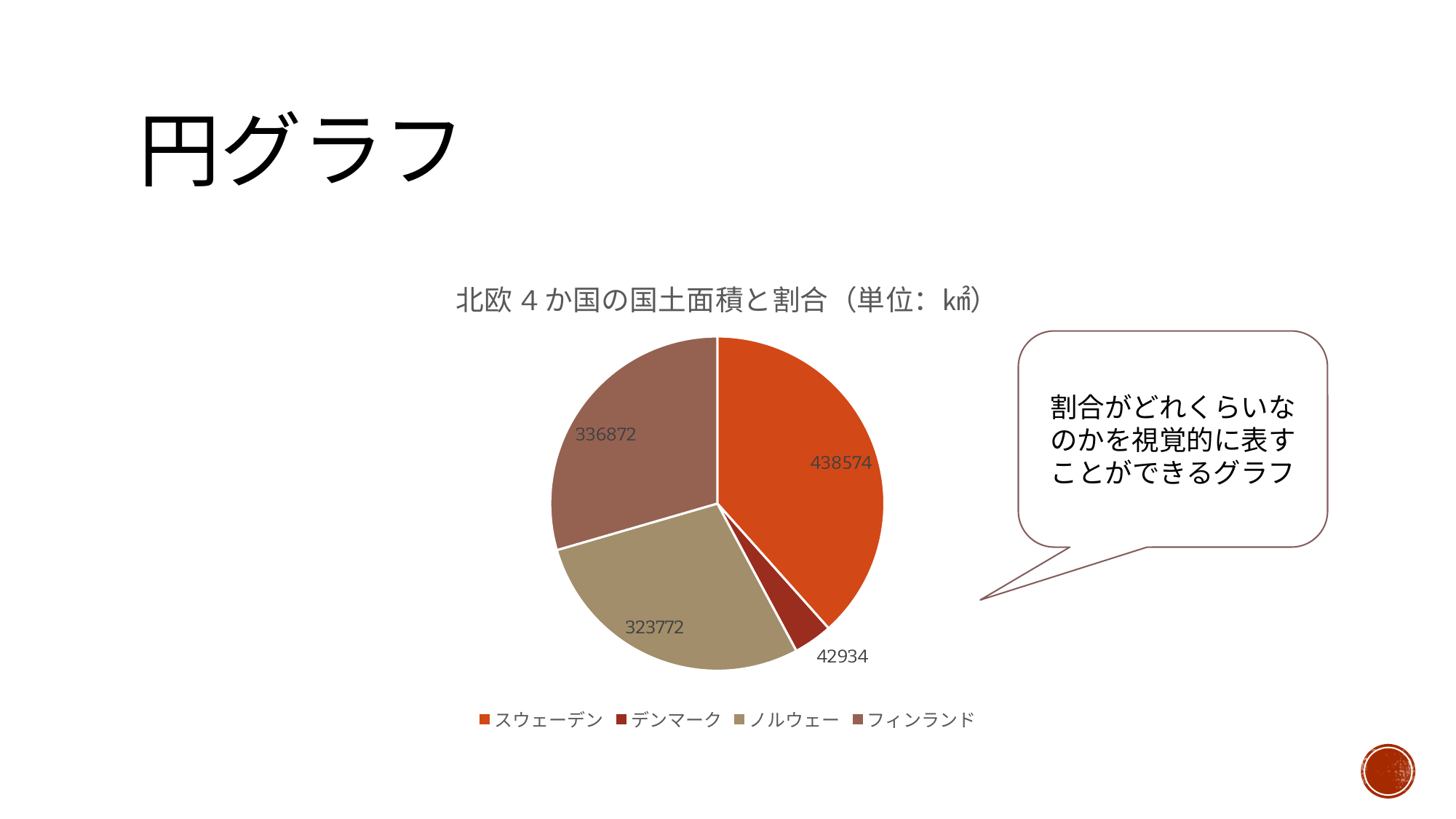

# 円グラフ

### Chart:

| Category | 北欧4か国の国土面積と割合（単位：㎢） |
|---|---|
| スウェーデン | 438574.0 |
| デンマーク | 42934.0 |
| ノルウェー | 323772.0 |
| フィンランド | 336872.0 |
割合がどれくらいなのかを視覚的に表すことができるグラフ